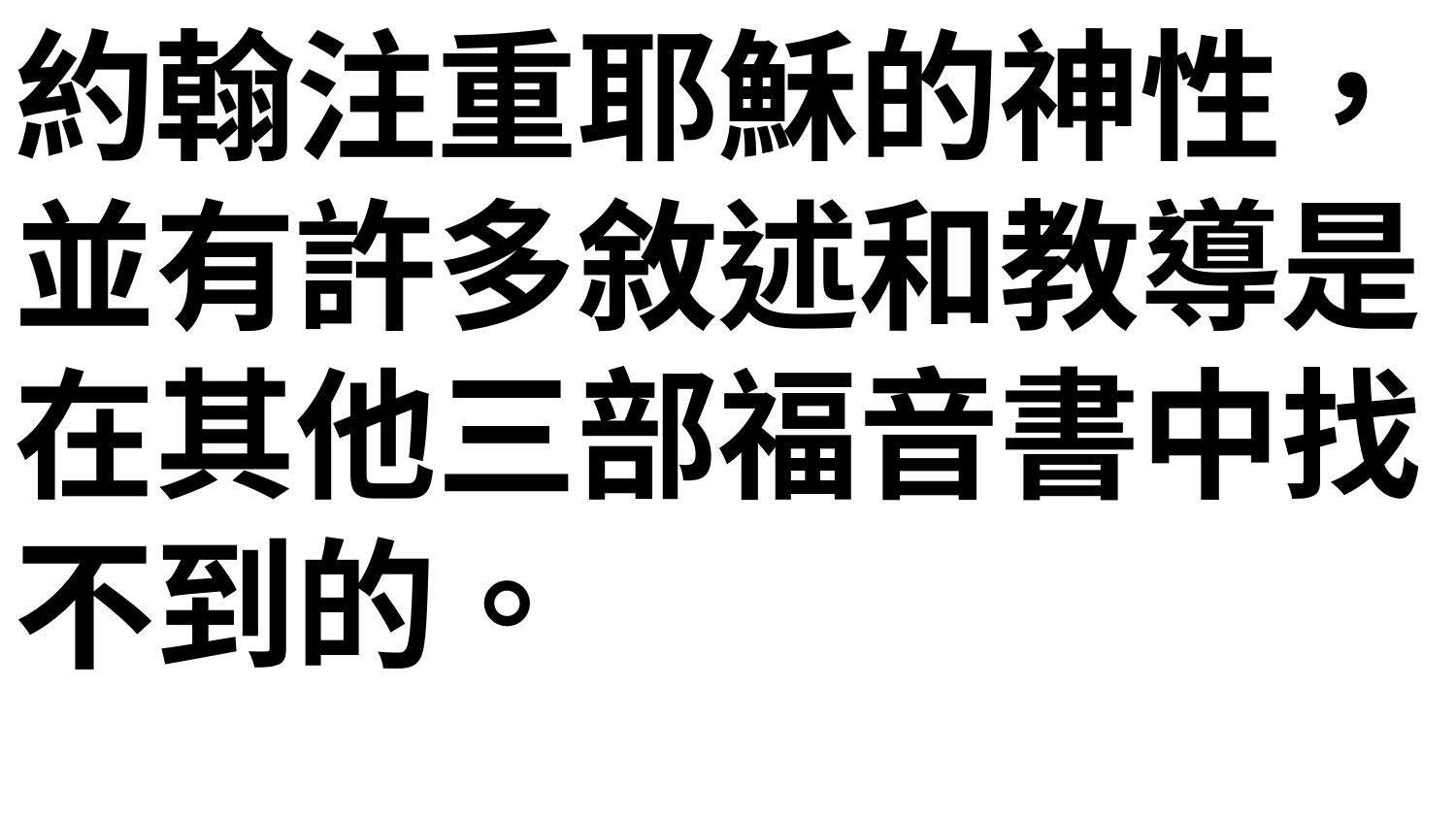

約翰注重耶穌的神性，並有許多敘述和教導是在其他三部福音書中找不到的。